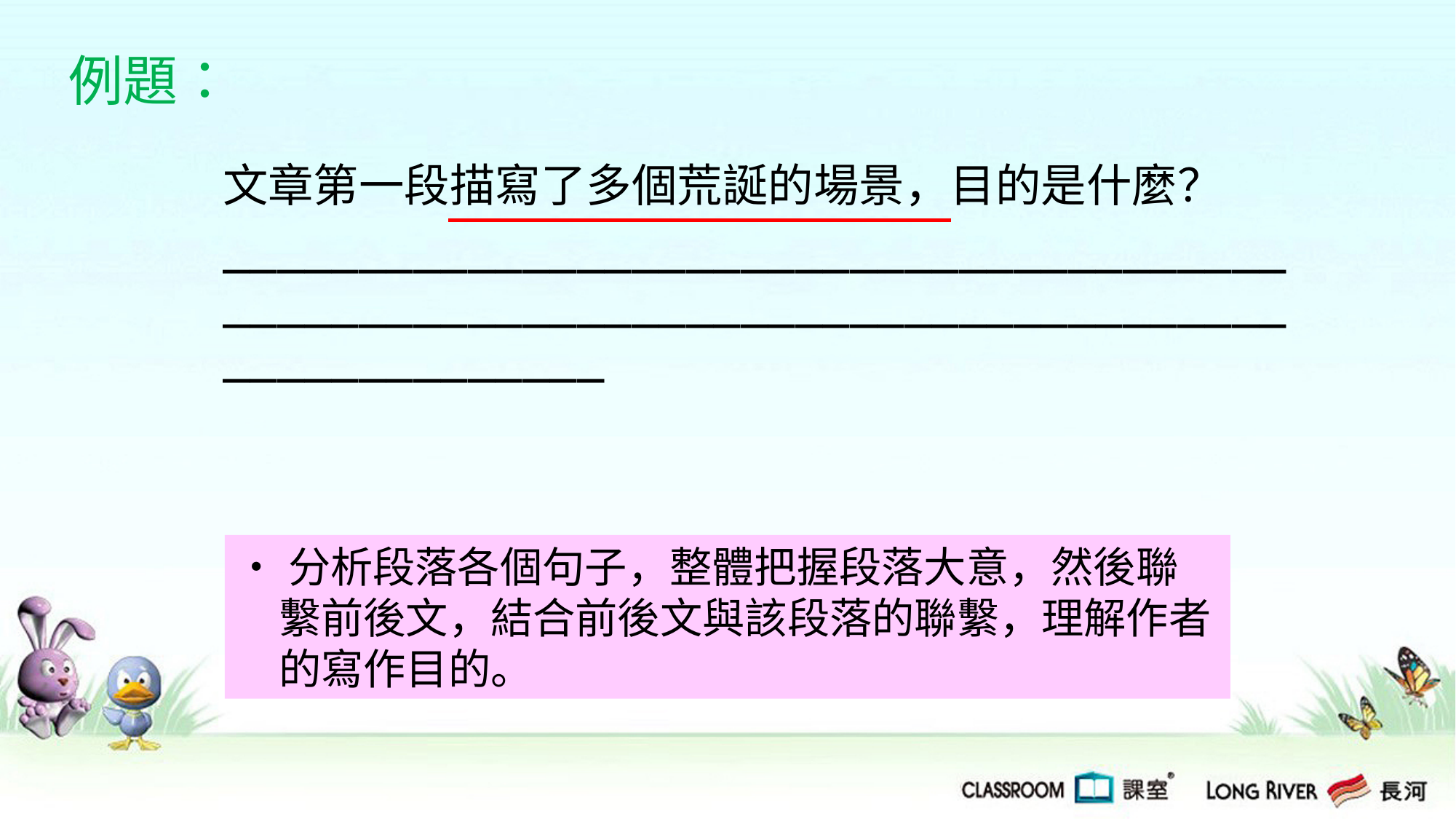

例題：
文章第一段描寫了多個荒誕的場景，目的是什麼？
____________________________________________________________________________________________
‧分析段落各個句子，整體把握段落大意，然後聯繫前後文，結合前後文與該段落的聯繫，理解作者的寫作目的。